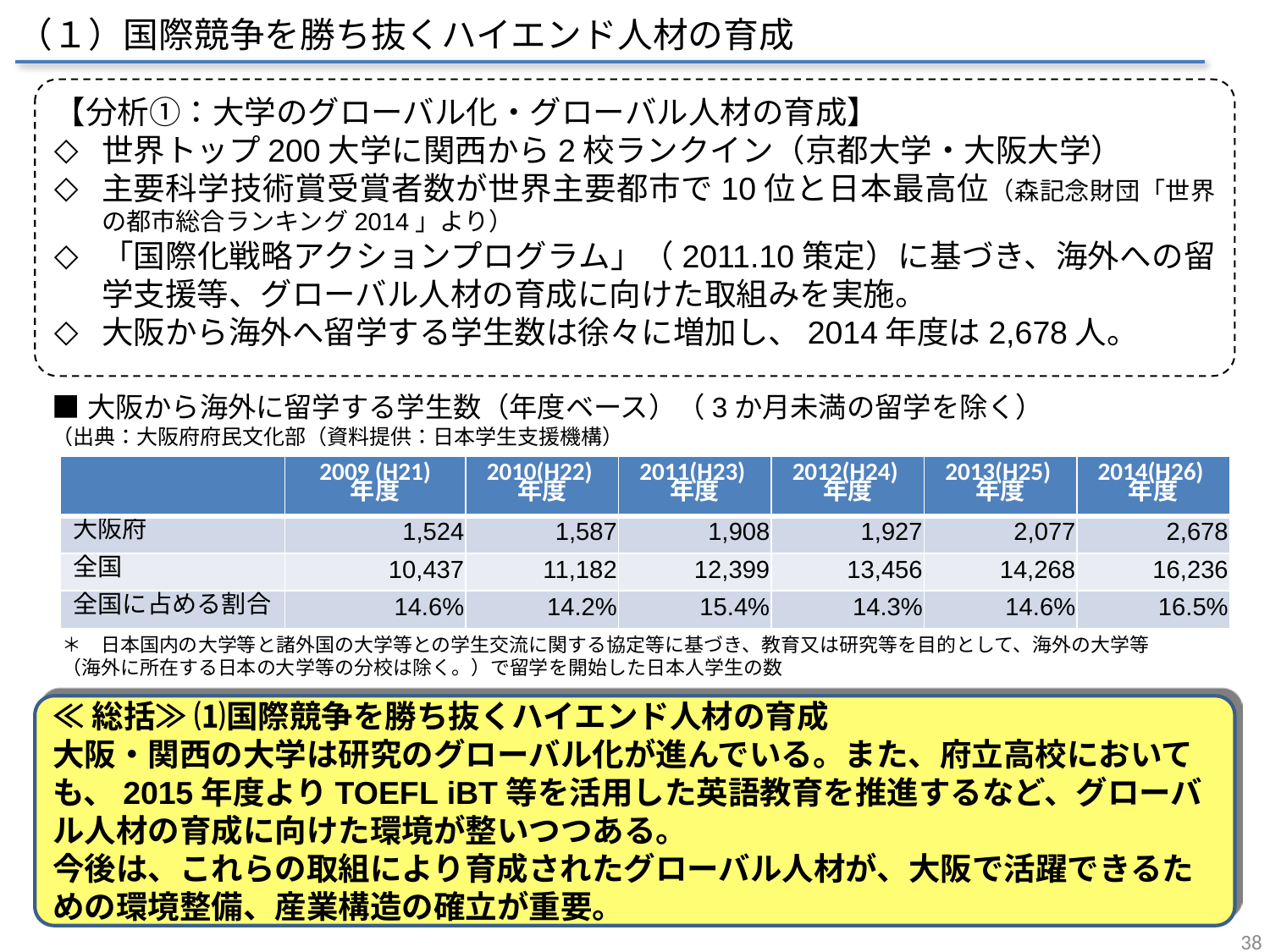

（１）国際競争を勝ち抜くハイエンド人材の育成
【分析①：大学のグローバル化・グローバル人材の育成】
世界トップ200大学に関西から2校ランクイン（京都大学・大阪大学）
主要科学技術賞受賞者数が世界主要都市で10位と日本最高位（森記念財団「世界の都市総合ランキング2014」より）
「国際化戦略アクションプログラム」（2011.10策定）に基づき、海外への留学支援等、グローバル人材の育成に向けた取組みを実施。
大阪から海外へ留学する学生数は徐々に増加し、2014年度は2,678人。
■大阪から海外に留学する学生数（年度ベース）（3か月未満の留学を除く）
（出典：大阪府府民文化部（資料提供：日本学生支援機構）
|  | 2009 (H21) 年度 | 2010(H22)年度 | 2011(H23)年度 | 2012(H24)年度 | 2013(H25)年度 | 2014(H26)年度 |
| --- | --- | --- | --- | --- | --- | --- |
| 大阪府 | 1,524 | 1,587 | 1,908 | 1,927 | 2,077 | 2,678 |
| 全国 | 10,437 | 11,182 | 12,399 | 13,456 | 14,268 | 16,236 |
| 全国に占める割合 | 14.6% | 14.2% | 15.4% | 14.3% | 14.6% | 16.5% |
＊　日本国内の大学等と諸外国の大学等との学生交流に関する協定等に基づき、教育又は研究等を目的として、海外の大学等（海外に所在する日本の大学等の分校は除く。）で留学を開始した日本人学生の数
≪総括≫ ⑴国際競争を勝ち抜くハイエンド人材の育成
大阪・関西の大学は研究のグローバル化が進んでいる。また、府立高校においても、2015年度よりTOEFL iBT等を活用した英語教育を推進するなど、グローバル人材の育成に向けた環境が整いつつある。
今後は、これらの取組により育成されたグローバル人材が、大阪で活躍できるための環境整備、産業構造の確立が重要。
38